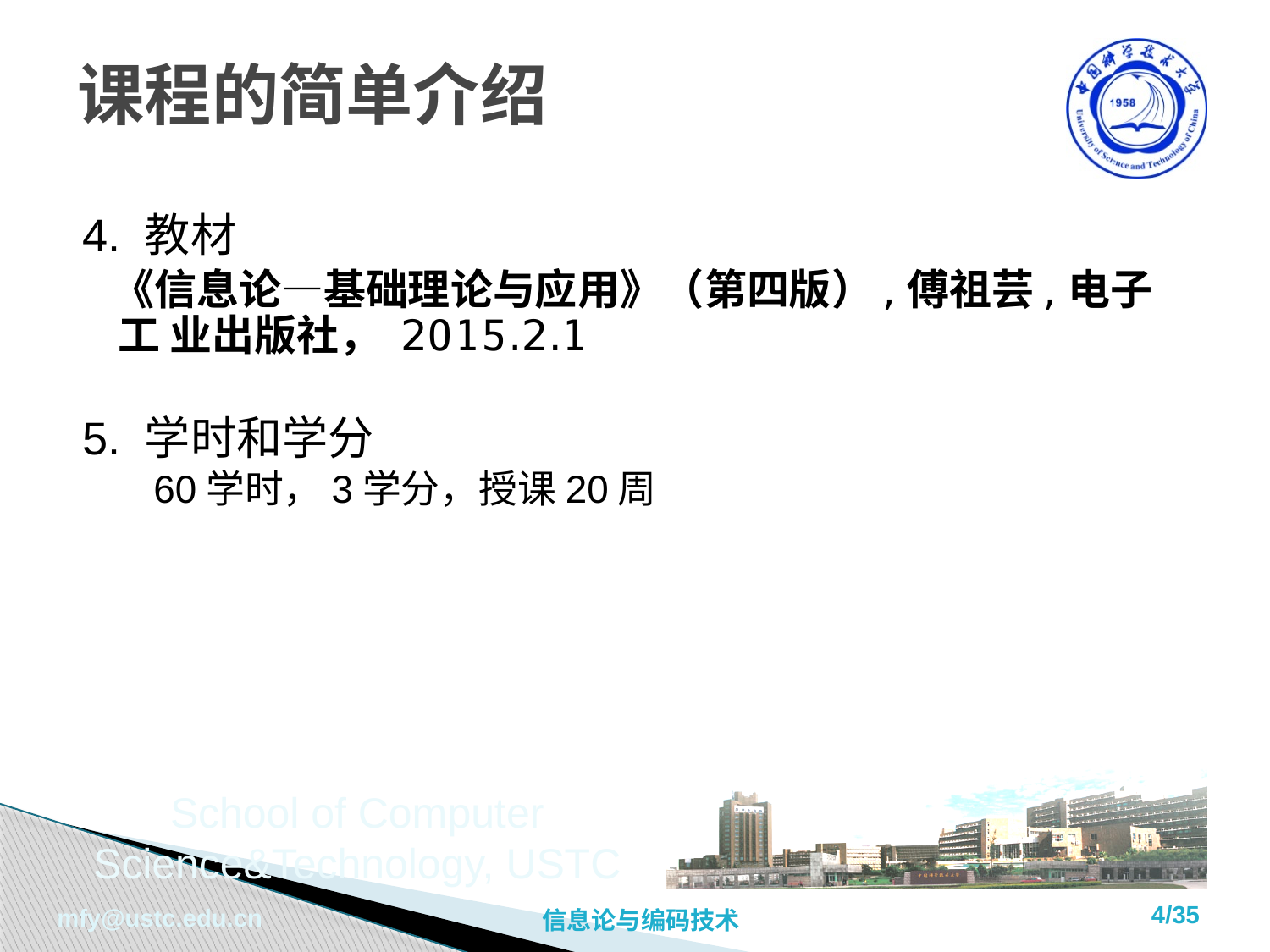

# 课程的简单介绍
4. 教材
  《信息论—基础理论与应用》（第四版）,傅祖芸,电子工 业出版社， 2015.2.1

5. 学时和学分
     60学时，3学分，授课20周